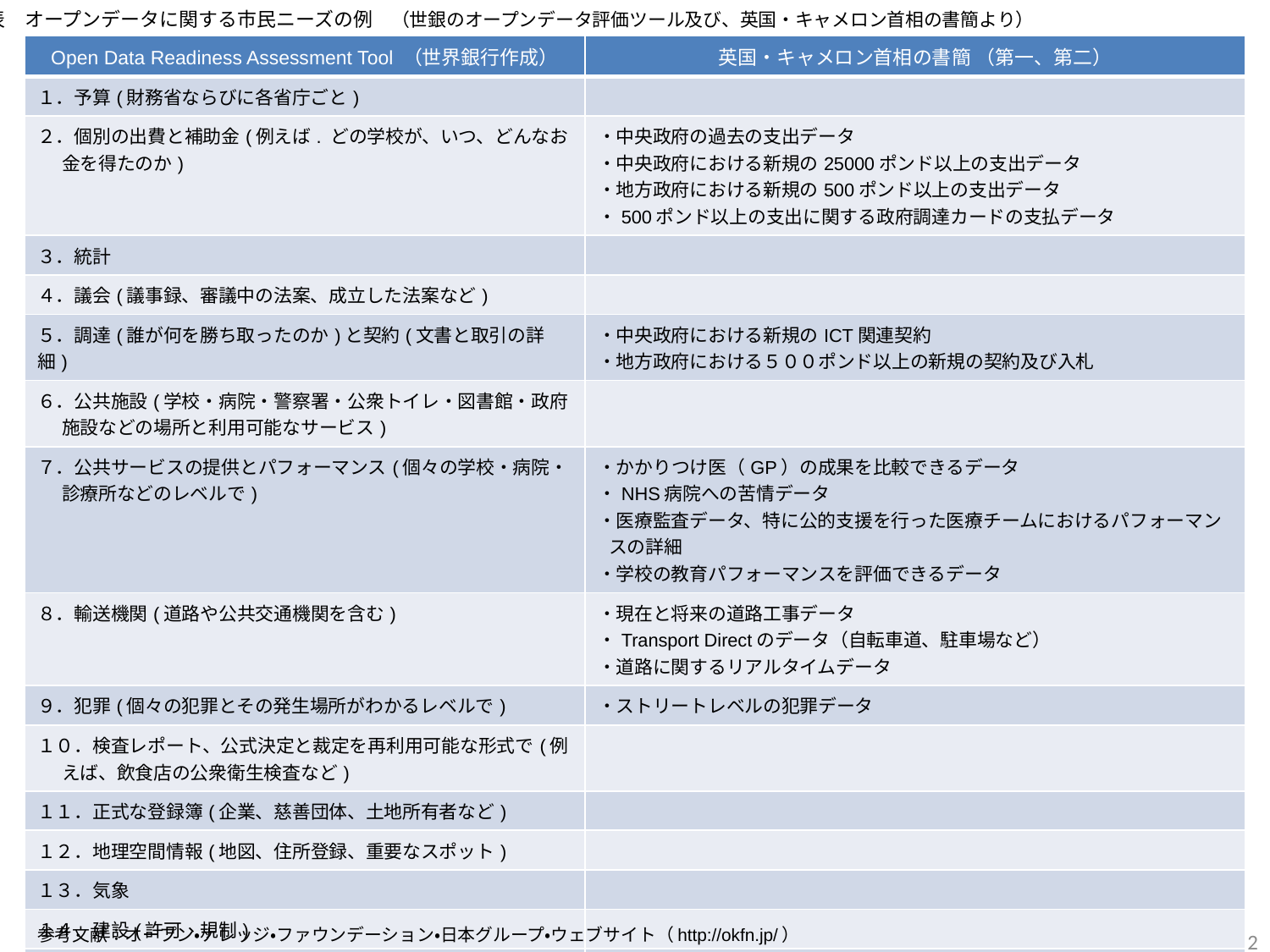

表　オープンデータに関する市民ニーズの例　（世銀のオープンデータ評価ツール及び、英国・キャメロン首相の書簡より）
| Open Data Readiness Assessment Tool （世界銀行作成） | 英国・キャメロン首相の書簡 （第一、第二） |
| --- | --- |
| １．予算(財務省ならびに各省庁ごと) |  |
| ２．個別の出費と補助金(例えば. どの学校が、いつ、どんなお金を得たのか) | ・中央政府の過去の支出データ ・中央政府における新規の25000ポンド以上の支出データ ・地方政府における新規の500ポンド以上の支出データ ・500ポンド以上の支出に関する政府調達カードの支払データ |
| ３．統計 |  |
| ４．議会(議事録、審議中の法案、成立した法案など) |  |
| ５．調達(誰が何を勝ち取ったのか)と契約(文書と取引の詳細) | ・中央政府における新規のICT関連契約 ・地方政府における５００ポンド以上の新規の契約及び入札 |
| ６．公共施設(学校・病院・警察署・公衆トイレ・図書館・政府施設などの場所と利用可能なサービス) |  |
| ７．公共サービスの提供とパフォーマンス(個々の学校・病院・診療所などのレベルで) | ・かかりつけ医（GP）の成果を比較できるデータ ・NHS病院への苦情データ ・医療監査データ、特に公的支援を行った医療チームにおけるパフォーマンスの詳細 ・学校の教育パフォーマンスを評価できるデータ |
| ８．輸送機関(道路や公共交通機関を含む) | ・現在と将来の道路工事データ ・Transport Directのデータ（自転車道、駐車場など） ・道路に関するリアルタイムデータ |
| ９．犯罪(個々の犯罪とその発生場所がわかるレベルで) | ・ストリートレベルの犯罪データ |
| １０．検査レポート、公式決定と裁定を再利用可能な形式で(例えば、飲食店の公衆衛生検査など) |  |
| １１．正式な登録簿(企業、慈善団体、土地所有者など) |  |
| １２．地理空間情報(地図、住所登録、重要なスポット) |  |
| １３．気象 |  |
| １４．建設(許可、規制) |  |
| １５．不動産(売上、物件一覧、税金、その他の不動産関連データ) |  |
|  | ・給与が150,000ポンド以上の上級公務員の名前、肩書き等 ・中央政府における全て役職を含んだ組織図（共通フォーマットによる） ・判決文のデータ、匿名化された被告のプロファイル、判決に要した時間 |
2
参考文献：オープン・ナレッジ・ファウンデーション・日本グループ・ウェブサイト（http://okfn.jp/）